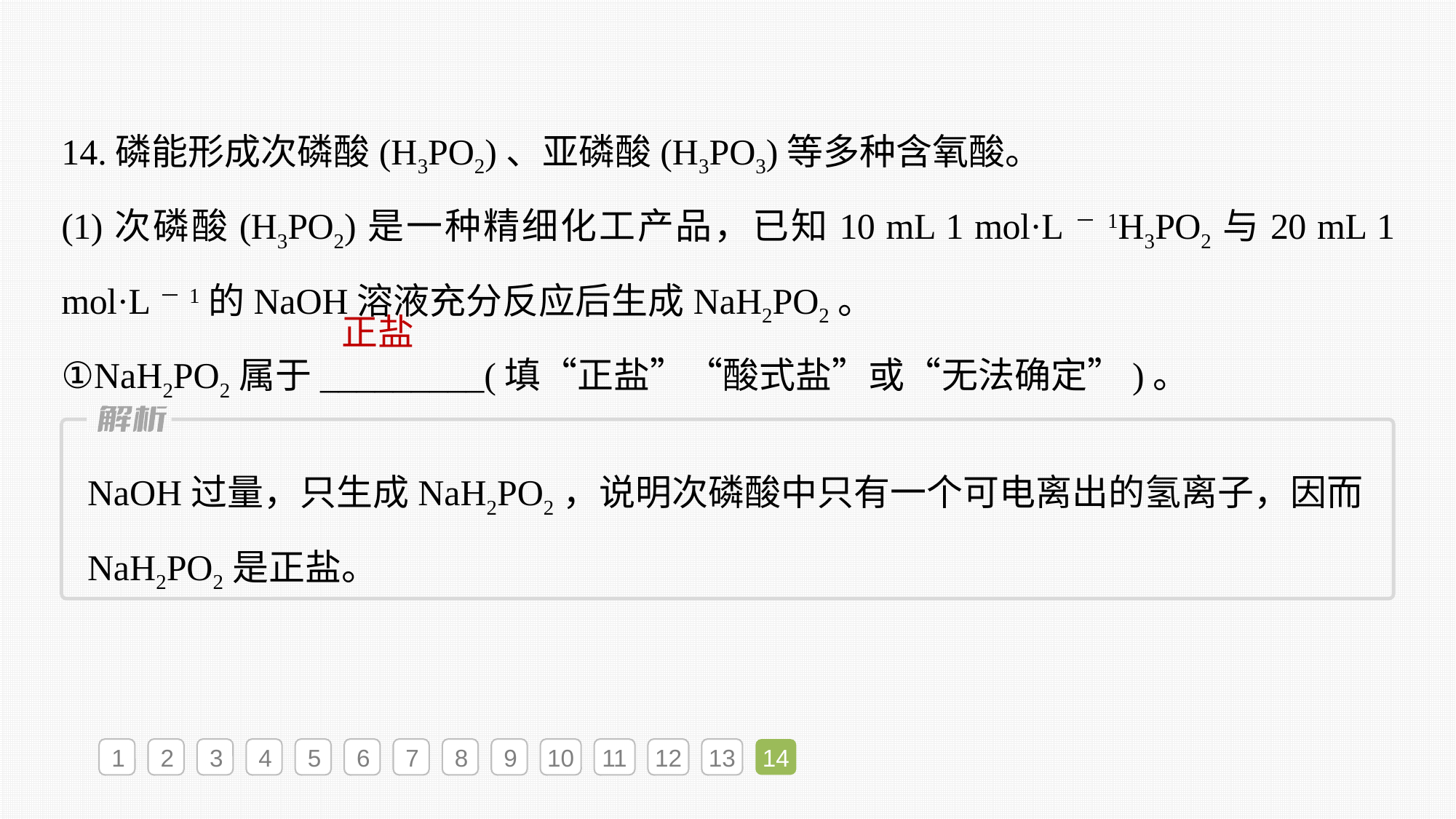

14.磷能形成次磷酸(H3PO2)、亚磷酸(H3PO3)等多种含氧酸。
(1)次磷酸(H3PO2)是一种精细化工产品，已知10 mL 1 mol·L－1H3PO2与20 mL 1 mol·L－1的NaOH溶液充分反应后生成NaH2PO2。
①NaH2PO2属于_________(填“正盐”“酸式盐”或“无法确定”)。
正盐

NaOH过量，只生成NaH2PO2，说明次磷酸中只有一个可电离出的氢离子，因而NaH2PO2是正盐。
1
2
3
4
5
6
7
8
9
10
11
12
13
14